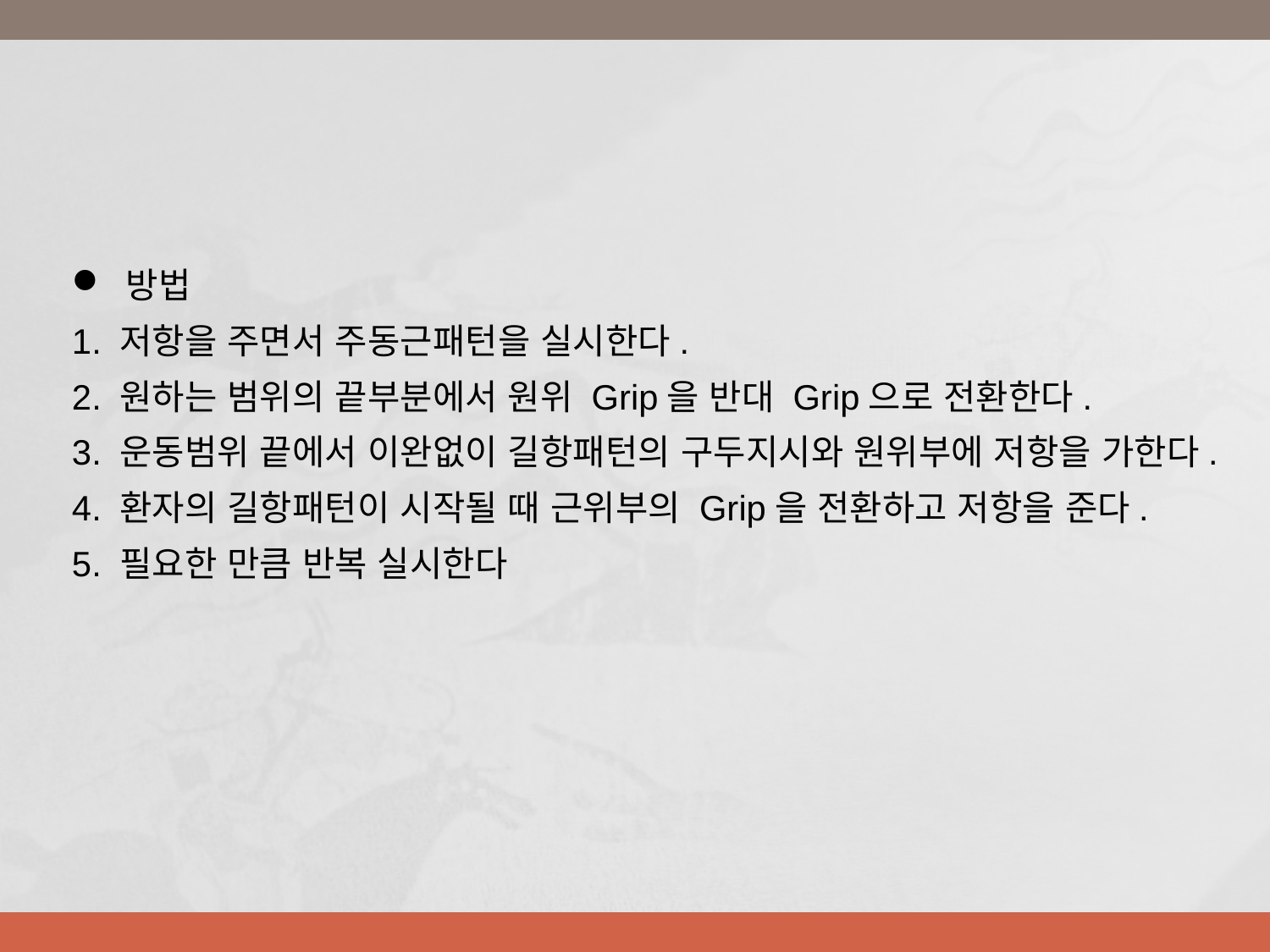

방법
1. 저항을 주면서 주동근패턴을 실시한다.
2. 원하는 범위의 끝부분에서 원위 Grip을 반대 Grip으로 전환한다.
3. 운동범위 끝에서 이완없이 길항패턴의 구두지시와 원위부에 저항을 가한다.
4. 환자의 길항패턴이 시작될 때 근위부의 Grip을 전환하고 저항을 준다.
5. 필요한 만큼 반복 실시한다